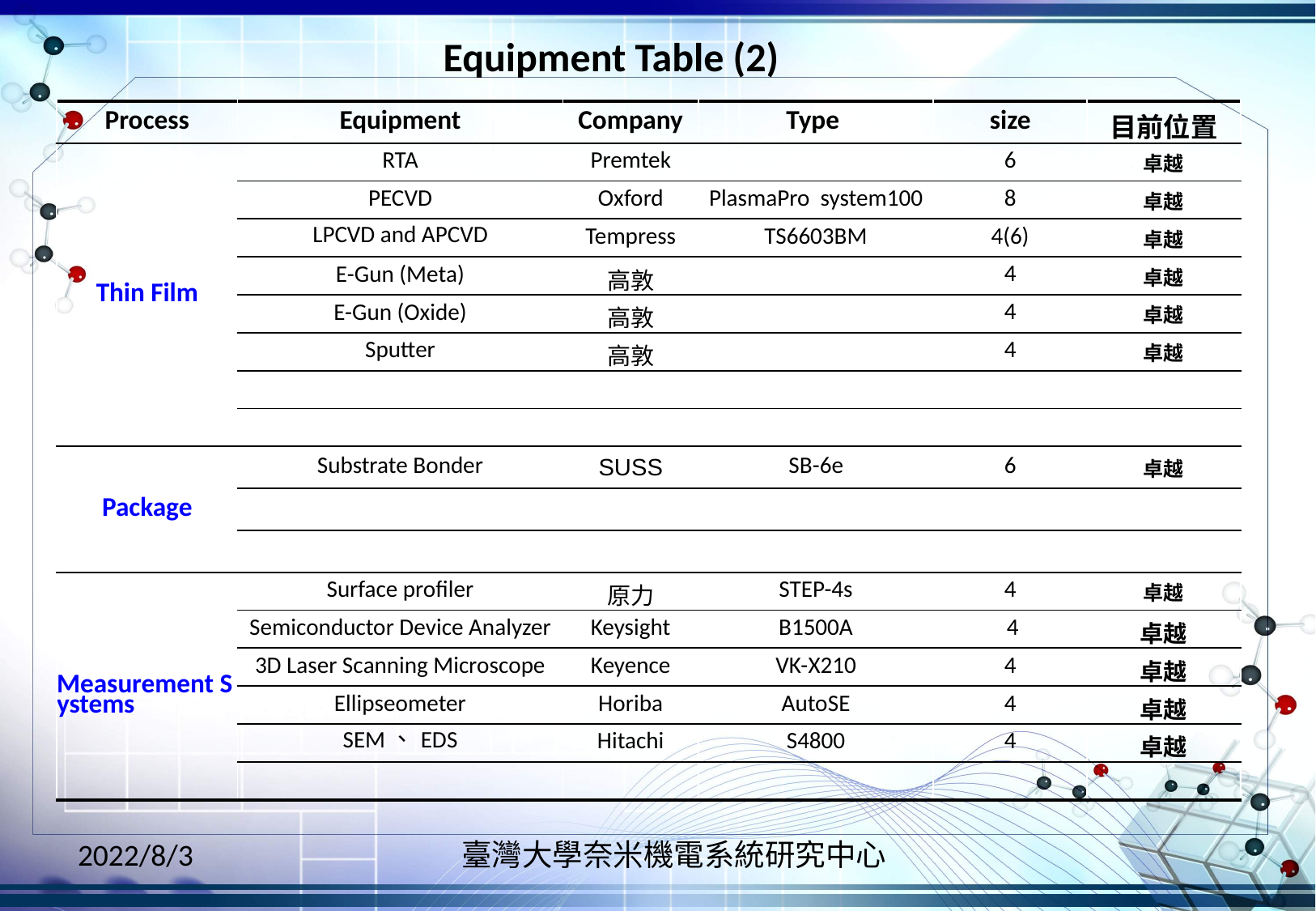

Equipment Table (2)
| Process | Equipment | Company | Type | size | 目前位置 |
| --- | --- | --- | --- | --- | --- |
| Thin Film | RTA | Premtek |  | 6 | 卓越 |
|  | PECVD | Oxford | PlasmaPro system100 | 8 | 卓越 |
|  | LPCVD and APCVD | Tempress | TS6603BM | 4(6) | 卓越 |
|  | E-Gun (Meta) | 高敦 |  | 4 | 卓越 |
|  | E-Gun (Oxide) | 高敦 |  | 4 | 卓越 |
|  | Sputter | 高敦 |  | 4 | 卓越 |
|  |  |  |  |  |  |
|  |  |  |  |  |  |
| Package | Substrate Bonder | SUSS | SB-6e | 6 | 卓越 |
|  |  |  |  |  |  |
|  |  |  |  |  |  |
| Measurement Systems | Surface profiler | 原力 | STEP-4s | 4 | 卓越 |
|  | Semiconductor Device Analyzer | Keysight | B1500A | 4 | 卓越 |
|  | 3D Laser Scanning Microscope | Keyence | VK-X210 | 4 | 卓越 |
|  | Ellipseometer | Horiba | AutoSE | 4 | 卓越 |
|  | SEM、EDS | Hitachi | S4800 | 4 | 卓越 |
|  |  |  |  |  |  |
2022/8/3
臺灣大學奈米機電系統研究中心